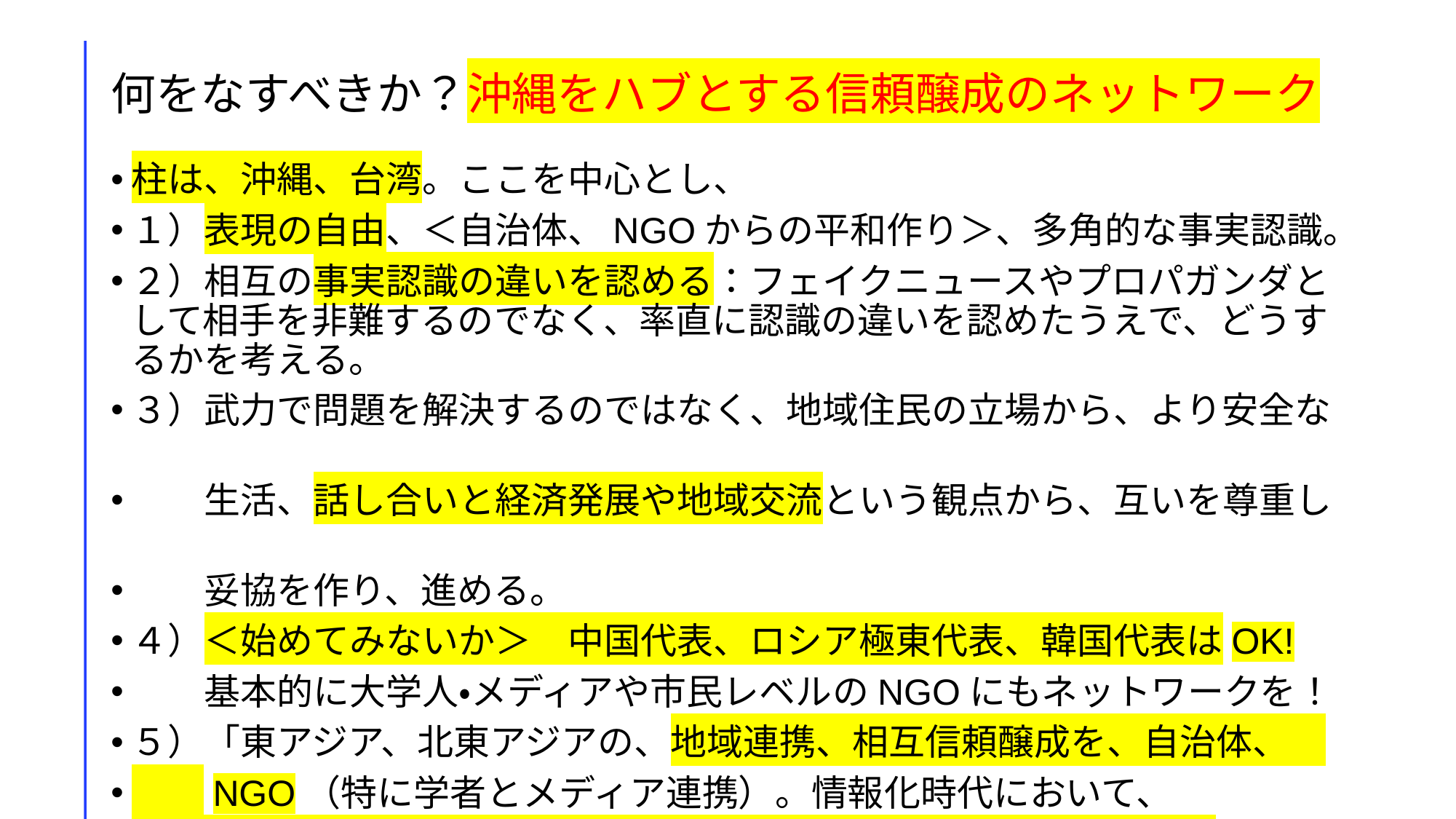

# 何をなすべきか？沖縄をハブとする信頼醸成のネットワーク
柱は、沖縄、台湾。ここを中心とし、
１）表現の自由、＜自治体、NGOからの平和作り＞、多角的な事実認識。
２）相互の事実認識の違いを認める：フェイクニュースやプロパガンダとして相手を非難するのでなく、率直に認識の違いを認めたうえで、どうするかを考える。
３）武力で問題を解決するのではなく、地域住民の立場から、より安全な
　　生活、話し合いと経済発展や地域交流という観点から、互いを尊重し
　　妥協を作り、進める。
４）＜始めてみないか＞　中国代表、ロシア極東代表、韓国代表はOK!
　　基本的に大学人・メディアや市民レベルのNGOにもネットワークを！
５）「東アジア、北東アジアの、地域連携、相互信頼醸成を、自治体、
　　NGO（特に学者とメディア連携）。情報化時代において、
メディア、若者を巻き込むことは、未来を作るうえで極めて重要。